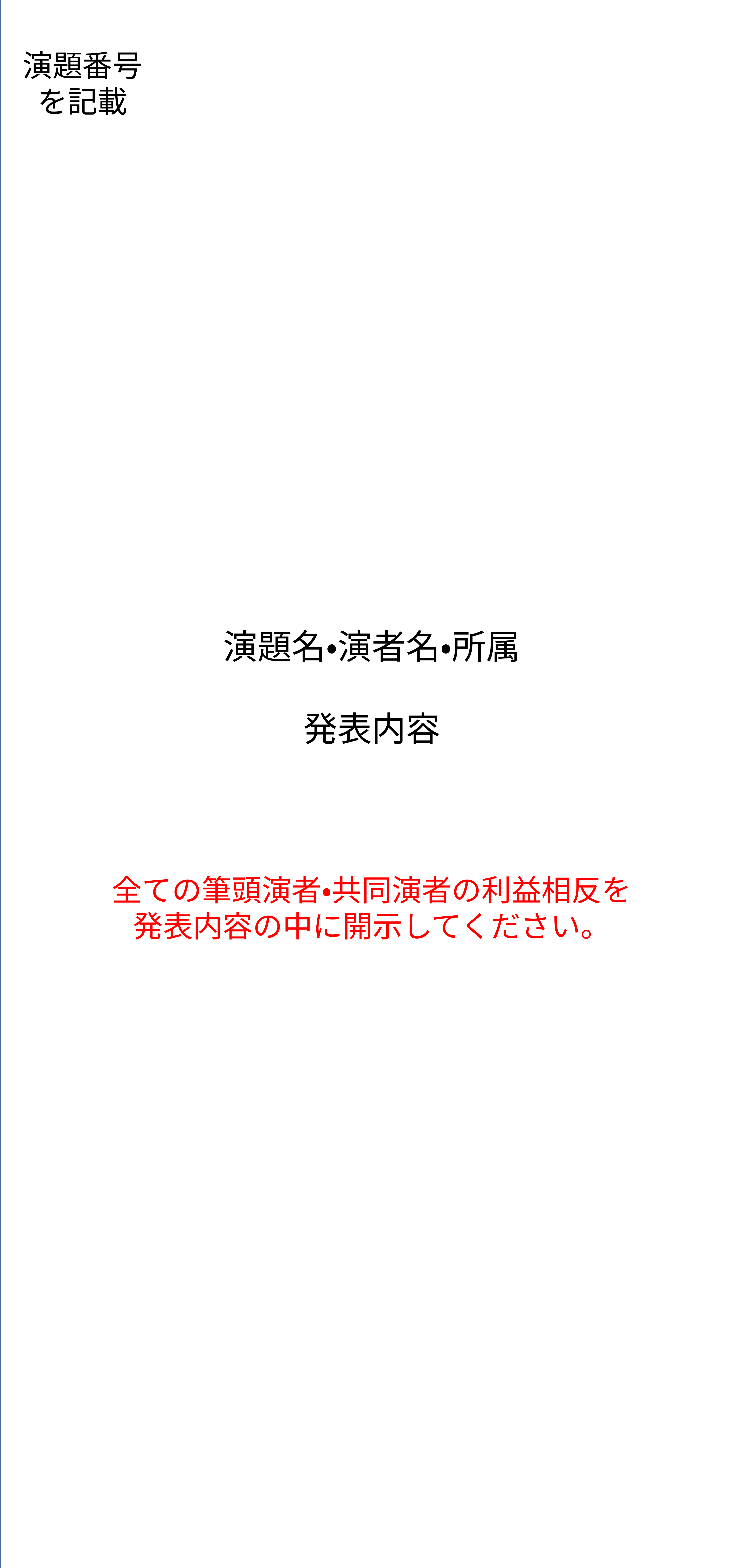

演題番号
を記載
演題名・演者名・所属

発表内容

全ての筆頭演者・共同演者の利益相反を
発表内容の中に開示してください。